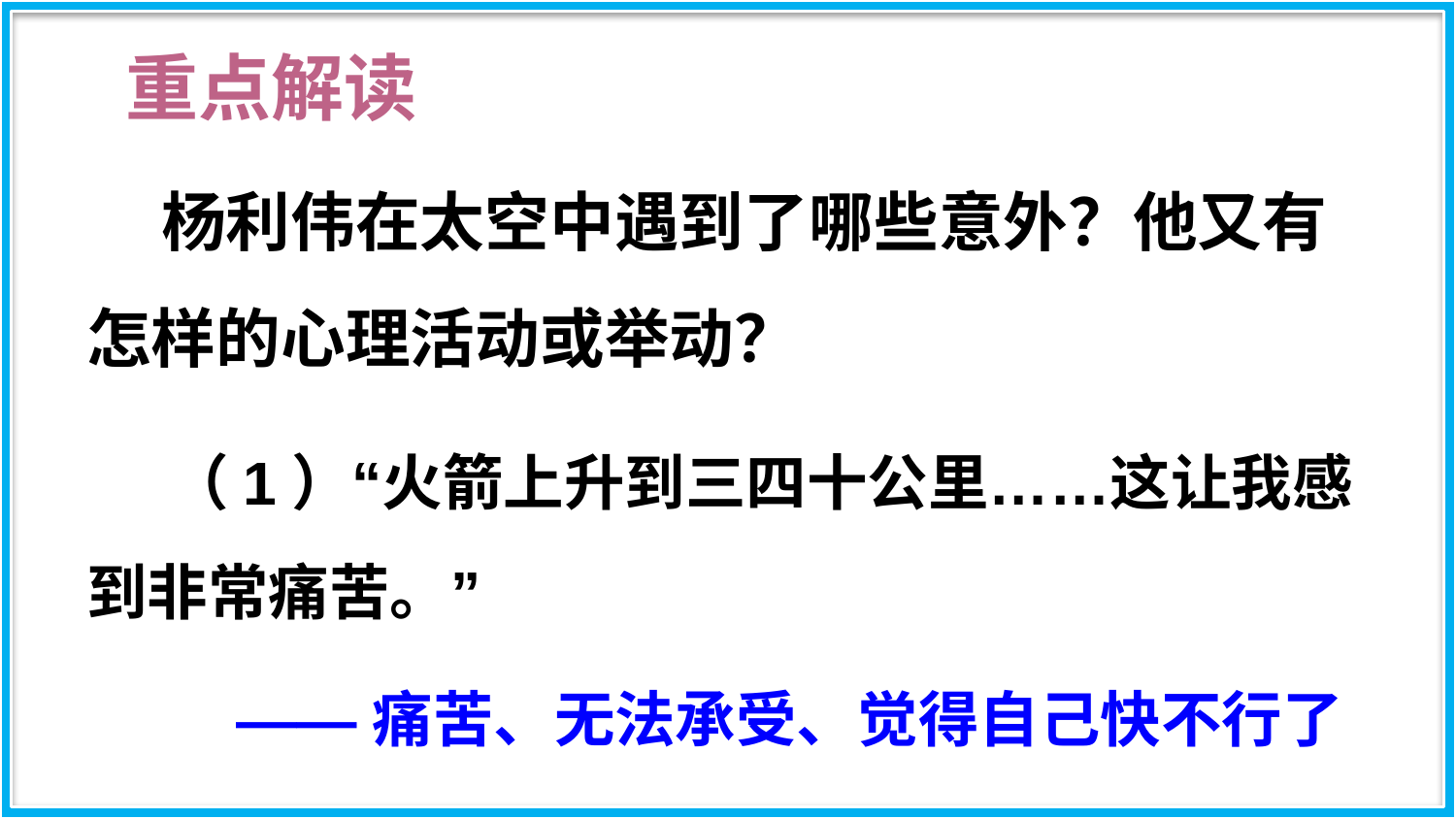

重点解读
    杨利伟在太空中遇到了哪些意外？他又有怎样的心理活动或举动？
    （1）“火箭上升到三四十公里……这让我感到非常痛苦。”
——痛苦、无法承受、觉得自己快不行了